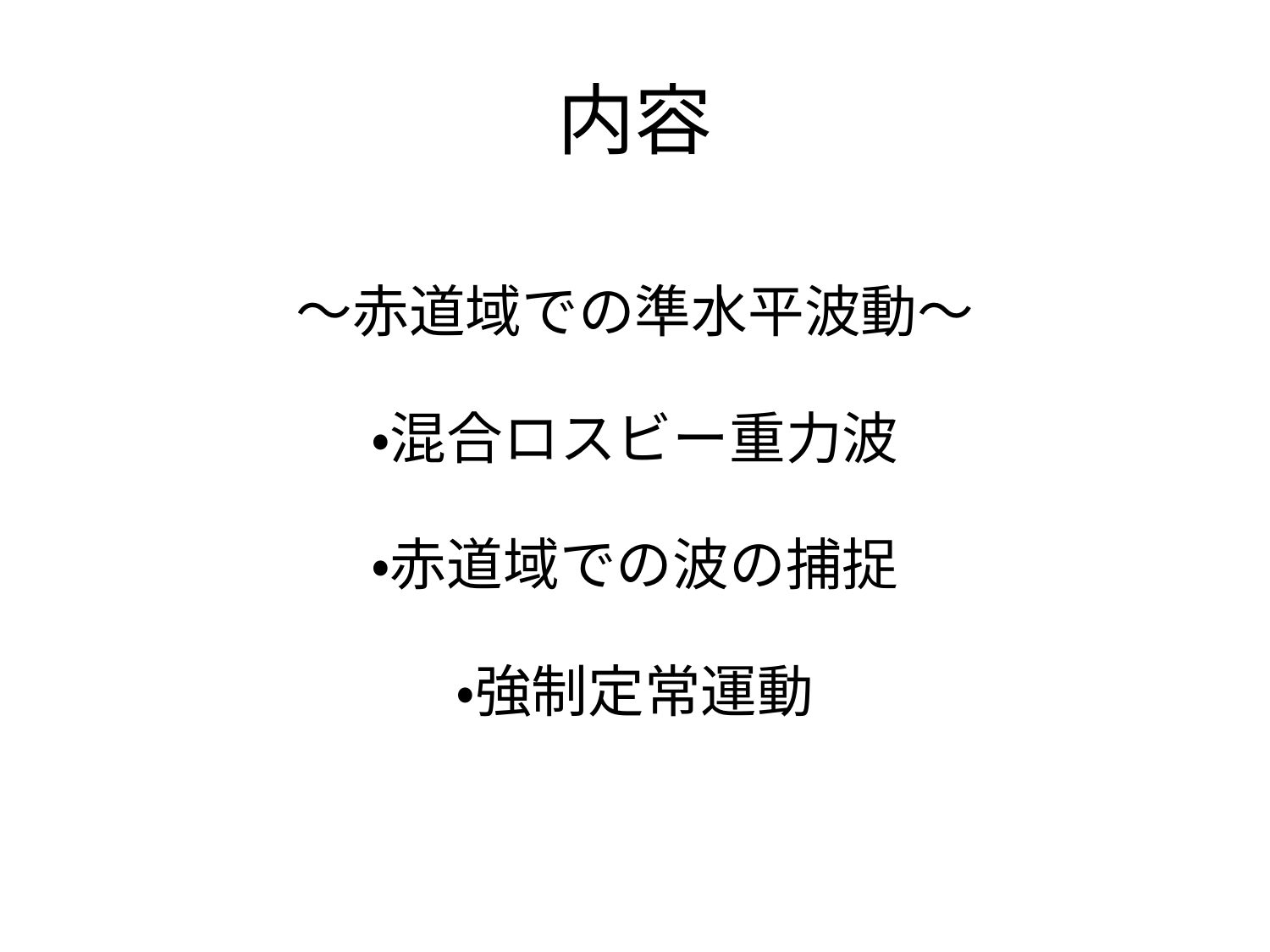

# 内容
～赤道域での準水平波動～
・混合ロスビー重力波
・赤道域での波の捕捉
・強制定常運動